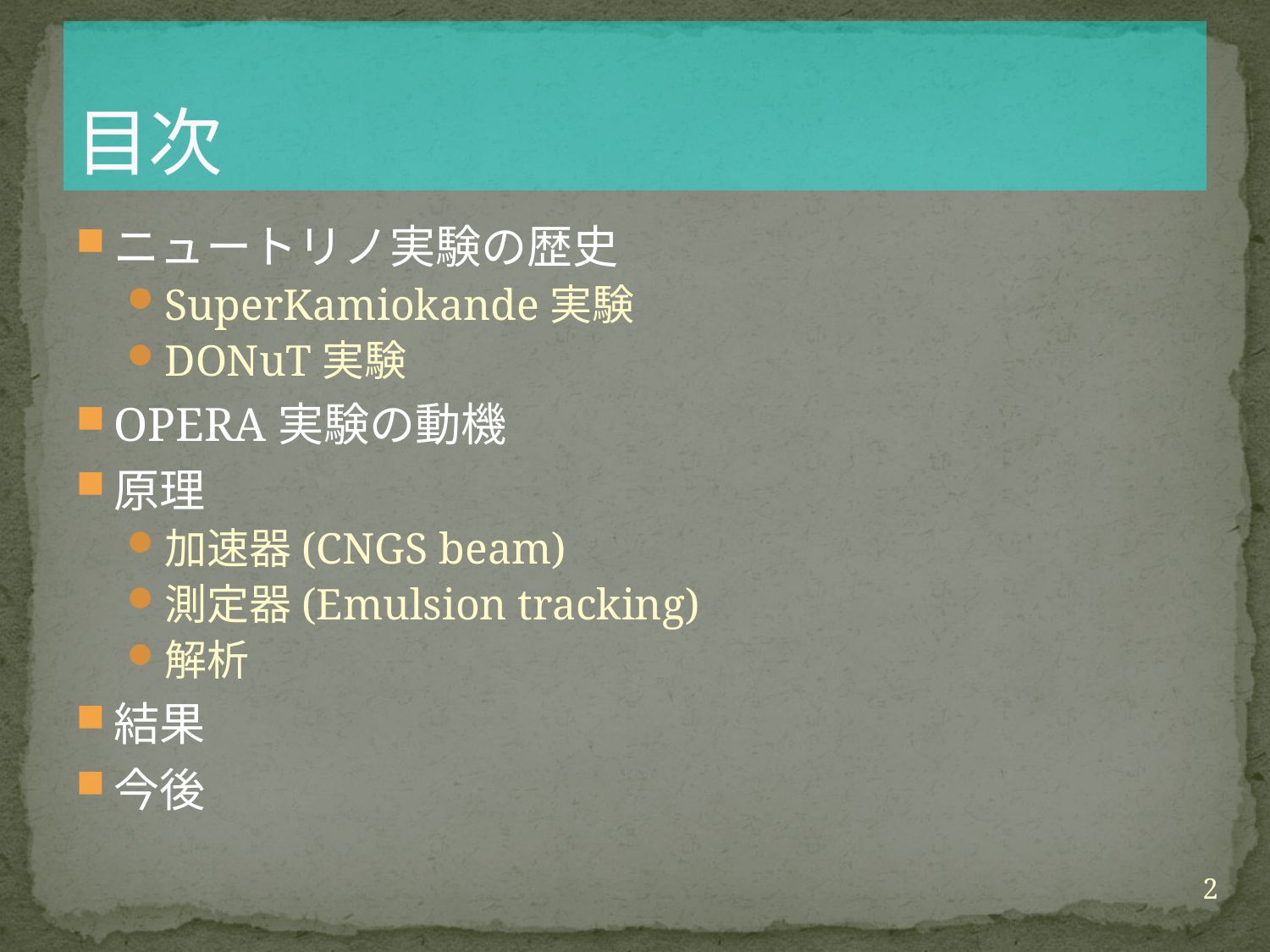

# 目次
ニュートリノ実験の歴史
SuperKamiokande実験
DONuT実験
OPERA実験の動機
原理
加速器(CNGS beam)
測定器(Emulsion tracking)
解析
結果
今後

2